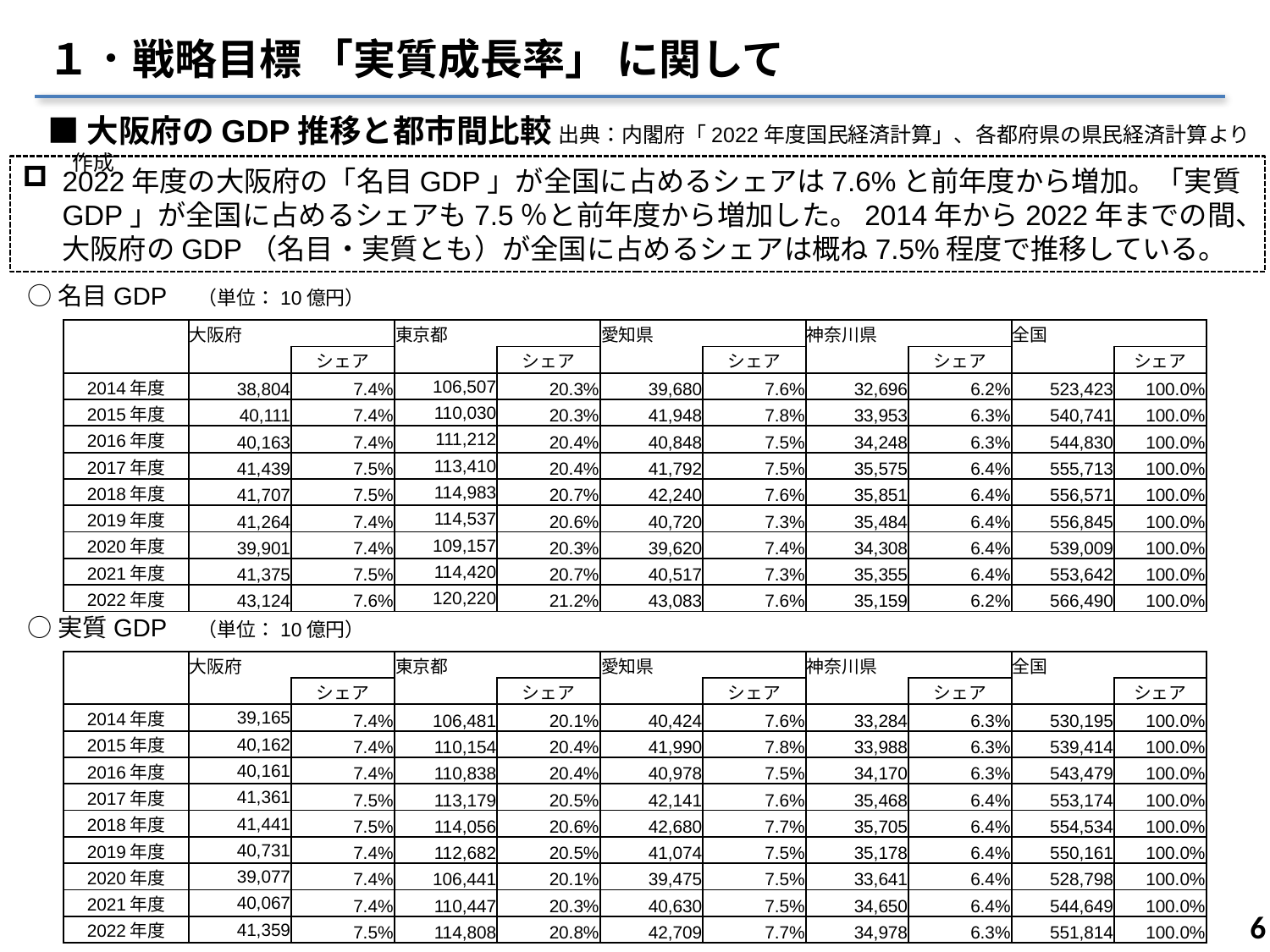

１．戦略目標 「実質成長率」 に関して
■大阪府のGDP推移と都市間比較 出典：内閣府「2022年度国民経済計算」、各都府県の県民経済計算より作成
2022年度の大阪府の「名目GDP」が全国に占めるシェアは7.6%と前年度から増加。「実質GDP」が全国に占めるシェアも7.5％と前年度から増加した。2014年から2022年までの間、大阪府のGDP（名目・実質とも）が全国に占めるシェアは概ね7.5%程度で推移している。
○名目GDP　（単位：10億円）
|  | 大阪府 |  | 東京都 |  | 愛知県 |  | 神奈川県 |  | 全国 |  |
| --- | --- | --- | --- | --- | --- | --- | --- | --- | --- | --- |
|  |  | シェア |  | シェア |  | シェア |  | シェア |  | シェア |
| 2014年度 | 38,804 | 7.4% | 106,507 | 20.3% | 39,680 | 7.6% | 32,696 | 6.2% | 523,423 | 100.0% |
| 2015年度 | 40,111 | 7.4% | 110,030 | 20.3% | 41,948 | 7.8% | 33,953 | 6.3% | 540,741 | 100.0% |
| 2016年度 | 40,163 | 7.4% | 111,212 | 20.4% | 40,848 | 7.5% | 34,248 | 6.3% | 544,830 | 100.0% |
| 2017年度 | 41,439 | 7.5% | 113,410 | 20.4% | 41,792 | 7.5% | 35,575 | 6.4% | 555,713 | 100.0% |
| 2018年度 | 41,707 | 7.5% | 114,983 | 20.7% | 42,240 | 7.6% | 35,851 | 6.4% | 556,571 | 100.0% |
| 2019年度 | 41,264 | 7.4% | 114,537 | 20.6% | 40,720 | 7.3% | 35,484 | 6.4% | 556,845 | 100.0% |
| 2020年度 | 39,901 | 7.4% | 109,157 | 20.3% | 39,620 | 7.4% | 34,308 | 6.4% | 539,009 | 100.0% |
| 2021年度 | 41,375 | 7.5% | 114,420 | 20.7% | 40,517 | 7.3% | 35,355 | 6.4% | 553,642 | 100.0% |
| 2022年度 | 43,124 | 7.6% | 120,220 | 21.2% | 43,083 | 7.6% | 35,159 | 6.2% | 566,490 | 100.0% |
○実質GDP　（単位：10億円）
|  | 大阪府 |  | 東京都 |  | 愛知県 |  | 神奈川県 |  | 全国 |  |
| --- | --- | --- | --- | --- | --- | --- | --- | --- | --- | --- |
|  |  | シェア |  | シェア |  | シェア |  | シェア |  | シェア |
| 2014年度 | 39,165 | 7.4% | 106,481 | 20.1% | 40,424 | 7.6% | 33,284 | 6.3% | 530,195 | 100.0% |
| 2015年度 | 40,162 | 7.4% | 110,154 | 20.4% | 41,990 | 7.8% | 33,988 | 6.3% | 539,414 | 100.0% |
| 2016年度 | 40,161 | 7.4% | 110,838 | 20.4% | 40,978 | 7.5% | 34,170 | 6.3% | 543,479 | 100.0% |
| 2017年度 | 41,361 | 7.5% | 113,179 | 20.5% | 42,141 | 7.6% | 35,468 | 6.4% | 553,174 | 100.0% |
| 2018年度 | 41,441 | 7.5% | 114,056 | 20.6% | 42,680 | 7.7% | 35,705 | 6.4% | 554,534 | 100.0% |
| 2019年度 | 40,731 | 7.4% | 112,682 | 20.5% | 41,074 | 7.5% | 35,178 | 6.4% | 550,161 | 100.0% |
| 2020年度 | 39,077 | 7.4% | 106,441 | 20.1% | 39,475 | 7.5% | 33,641 | 6.4% | 528,798 | 100.0% |
| 2021年度 | 40,067 | 7.4% | 110,447 | 20.3% | 40,630 | 7.5% | 34,650 | 6.4% | 544,649 | 100.0% |
| 2022年度 | 41,359 | 7.5% | 114,808 | 20.8% | 42,709 | 7.7% | 34,978 | 6.3% | 551,814 | 100.0% |
6